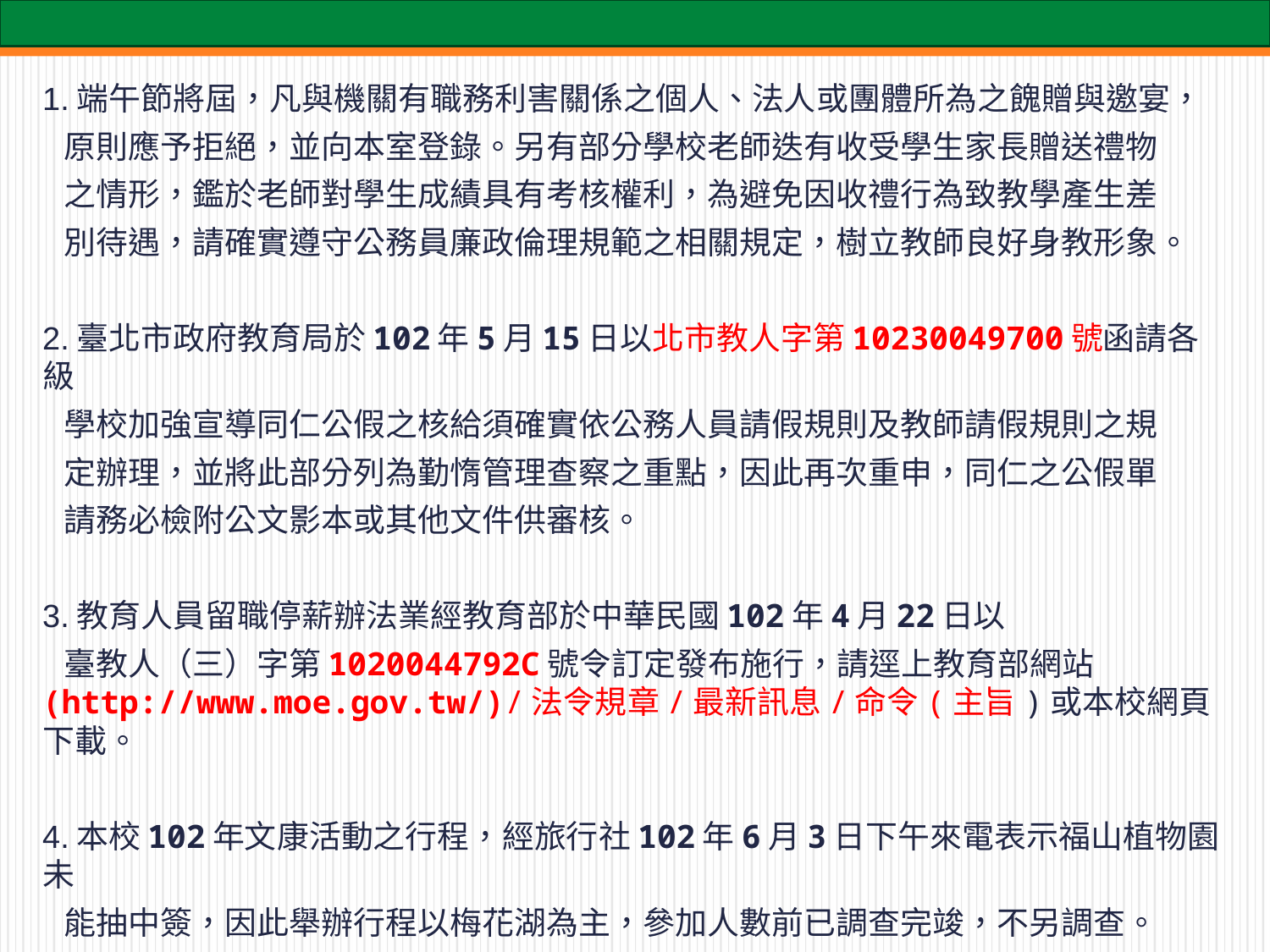

1.端午節將屆，凡與機關有職務利害關係之個人、法人或團體所為之餽贈與邀宴，
  原則應予拒絕，並向本室登錄。另有部分學校老師迭有收受學生家長贈送禮物
  之情形，鑑於老師對學生成績具有考核權利，為避免因收禮行為致教學產生差
  別待遇，請確實遵守公務員廉政倫理規範之相關規定，樹立教師良好身教形象。

2.臺北市政府教育局於102年5月15日以北市教人字第10230049700號函請各級
  學校加強宣導同仁公假之核給須確實依公務人員請假規則及教師請假規則之規
  定辦理，並將此部分列為勤惰管理查察之重點，因此再次重申，同仁之公假單
  請務必檢附公文影本或其他文件供審核。

3.教育人員留職停薪辦法業經教育部於中華民國102年4月22日以
  臺教人（三）字第1020044792C號令訂定發布施行，請逕上教育部網站 (http://www.moe.gov.tw/)/法令規章/最新訊息/命令(主旨)或本校網頁下載。

4.本校102年文康活動之行程，經旅行社102年6月3日下午來電表示福山植物園未
  能抽中簽，因此舉辦行程以梅花湖為主，參加人數前已調查完竣，不另調查。